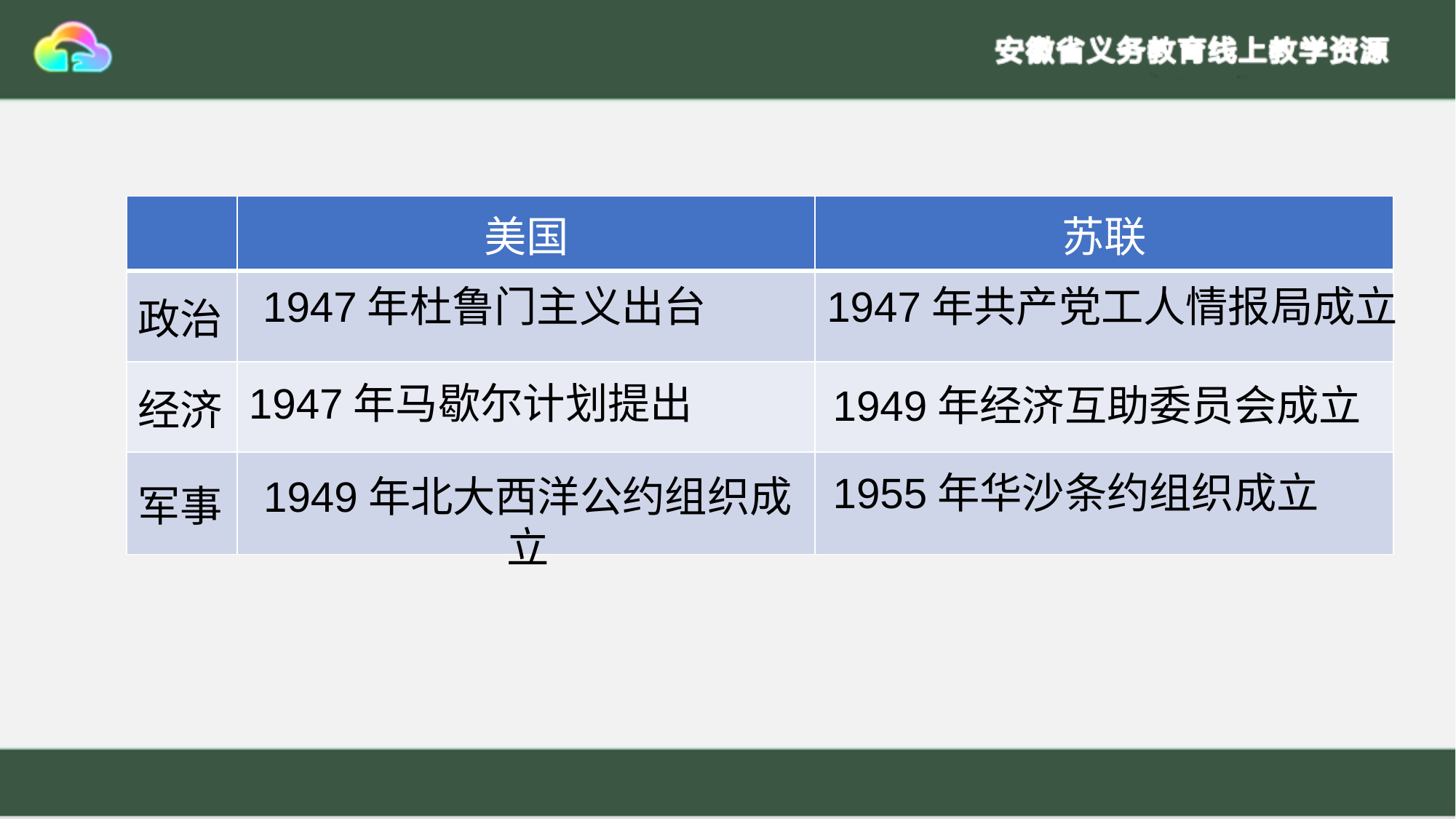

|  | 美国 | 苏联 |
| --- | --- | --- |
| 政治 |  |  |
| 经济 |  |  |
| 军事 |  |  |
1947年杜鲁门主义出台
1947年共产党工人情报局成立
1947年马歇尔计划提出
1949年经济互助委员会成立
1955年华沙条约组织成立
1949年北大西洋公约组织成立